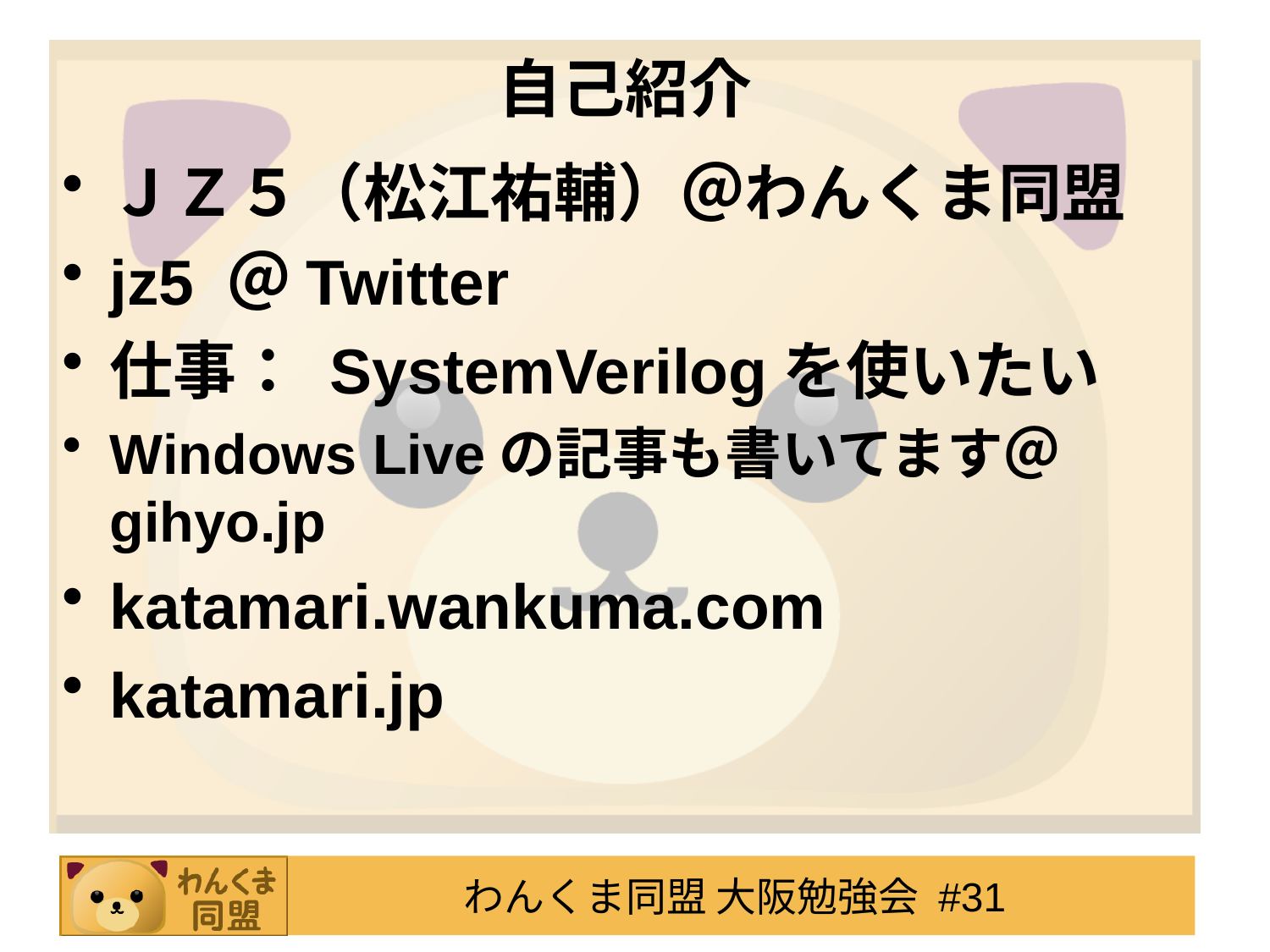

# 自己紹介
ＪＺ５（松江祐輔）＠わんくま同盟
jz5 ＠Twitter
仕事： SystemVerilogを使いたい
Windows Liveの記事も書いてます＠ gihyo.jp
katamari.wankuma.com
katamari.jp